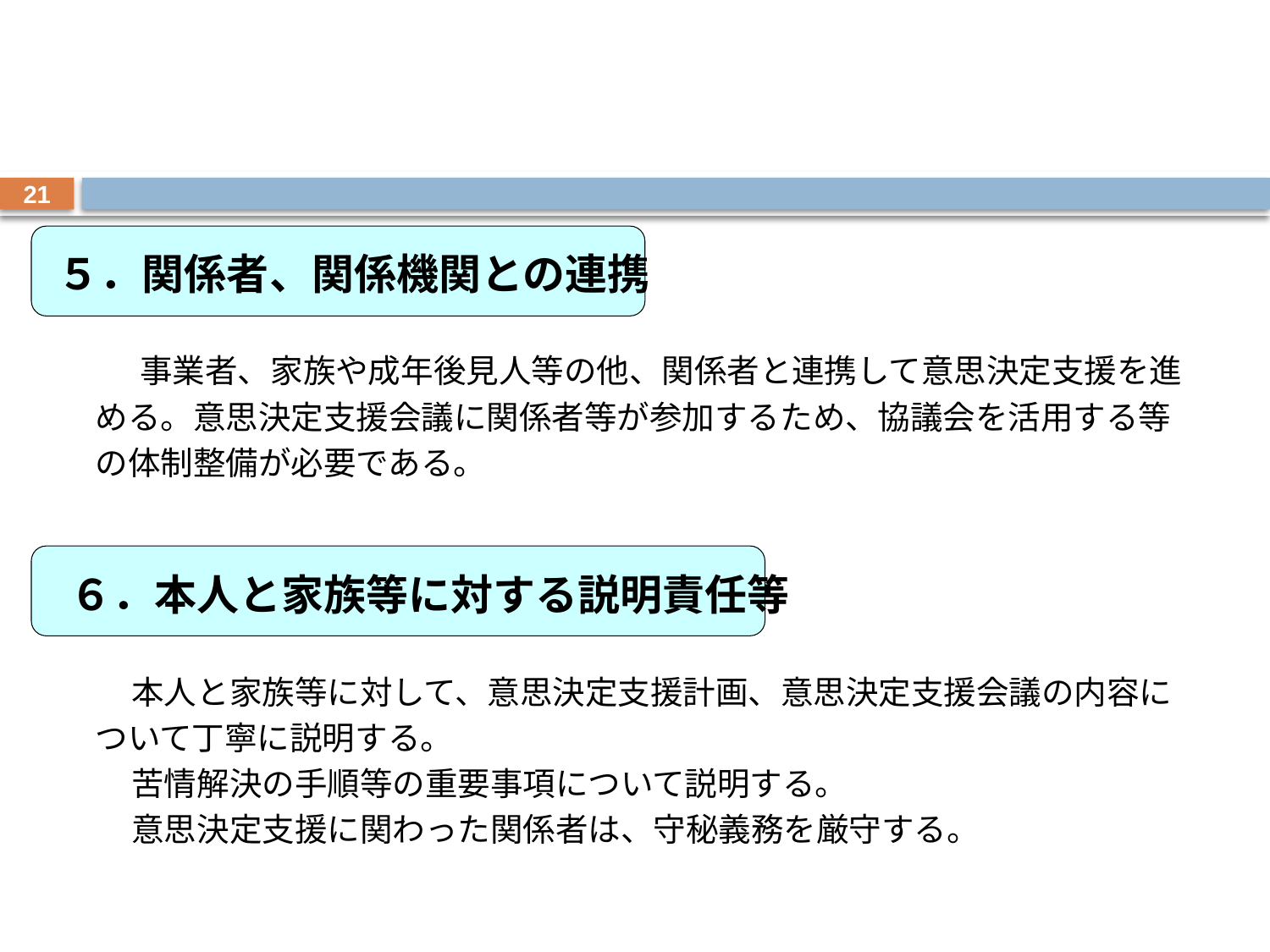

21

５．関係者、関係機関との連携

　事業者、家族や成年後見人等の他、関係者と連携して意思決定支援を進める。意思決定支援会議に関係者等が参加するため、協議会を活用する等の体制整備が必要である。

６．本人と家族等に対する説明責任等

本人と家族等に対して、意思決定支援計画、意思決定支援会議の内容について丁寧に説明する。
苦情解決の手順等の重要事項について説明する。
意思決定支援に関わった関係者は、守秘義務を厳守する。